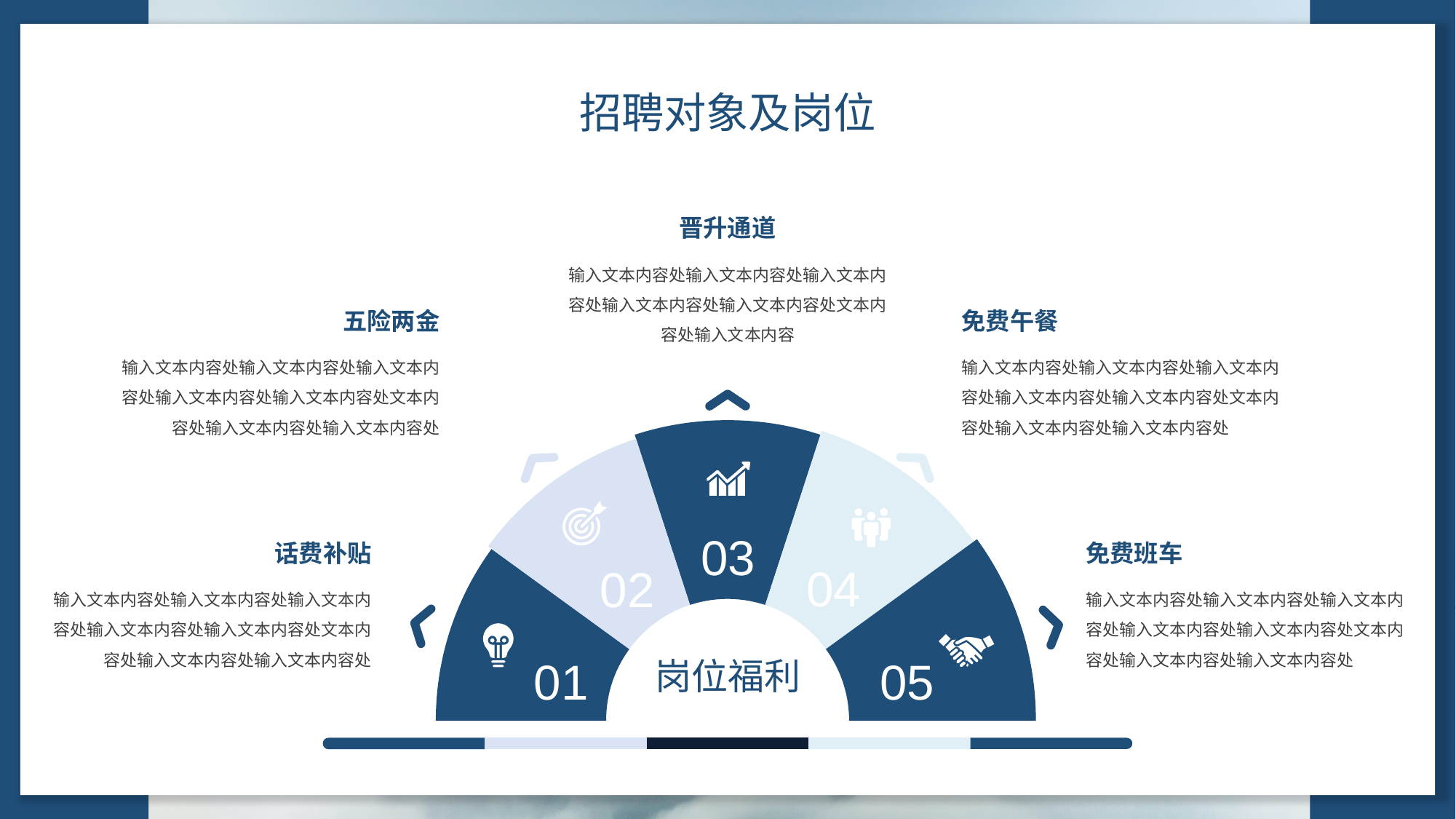

招聘对象及岗位
晋升通道
输入文本内容处输入文本内容处输入文本内容处输入文本内容处输入文本内容处文本内容处输入文本内容
五险两金
免费午餐
输入文本内容处输入文本内容处输入文本内容处输入文本内容处输入文本内容处文本内容处输入文本内容处输入文本内容处
输入文本内容处输入文本内容处输入文本内容处输入文本内容处输入文本内容处文本内容处输入文本内容处输入文本内容处

03

05

04
02

01

话费补贴
免费班车
输入文本内容处输入文本内容处输入文本内容处输入文本内容处输入文本内容处文本内容处输入文本内容处输入文本内容处
输入文本内容处输入文本内容处输入文本内容处输入文本内容处输入文本内容处文本内容处输入文本内容处输入文本内容处
岗位福利